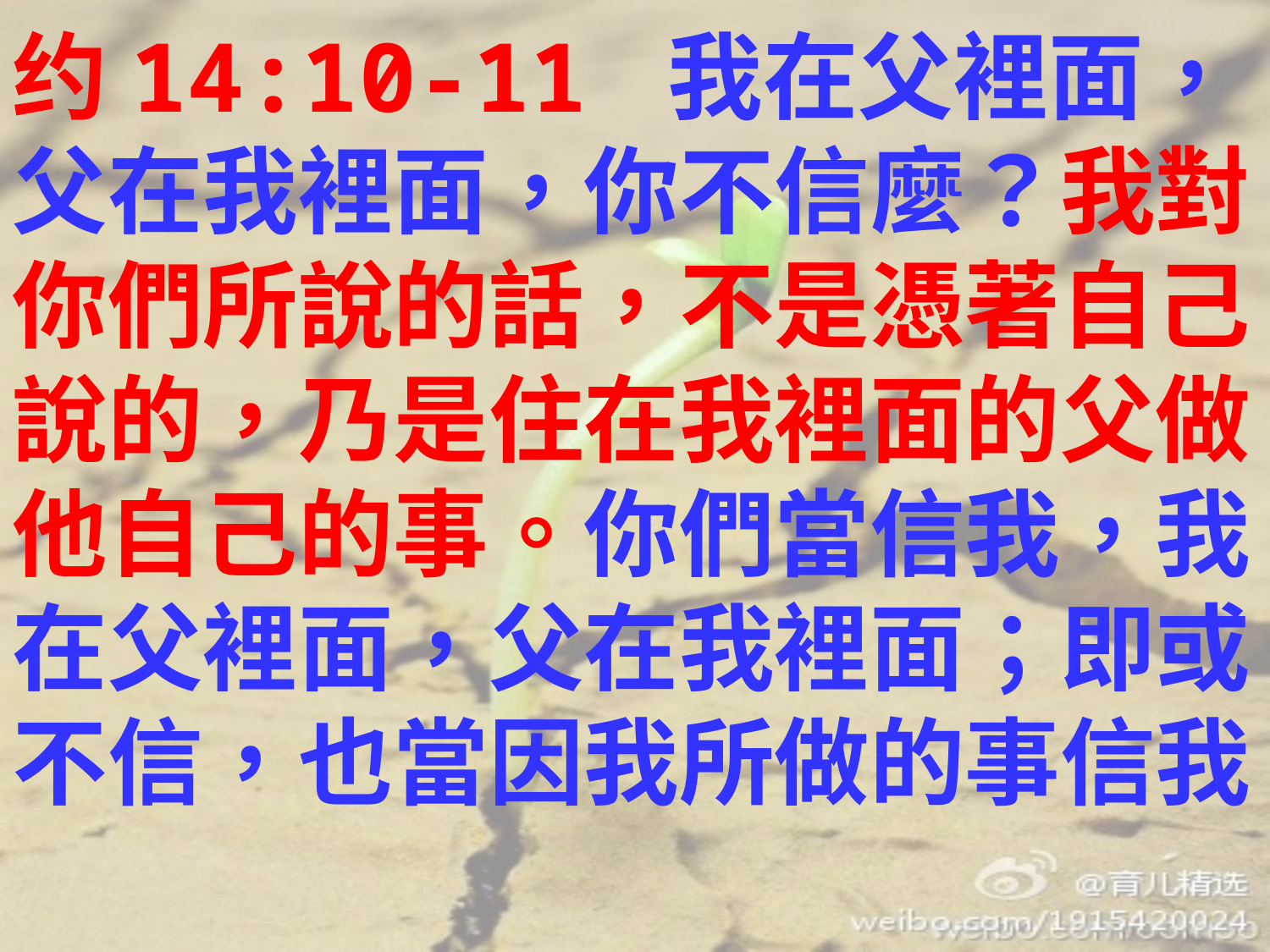

约14:10-11 我在父裡面，父在我裡面，你不信麼？我對你們所說的話，不是憑著自己說的，乃是住在我裡面的父做他自己的事。你們當信我，我在父裡面，父在我裡面；即或不信，也當因我所做的事信我。